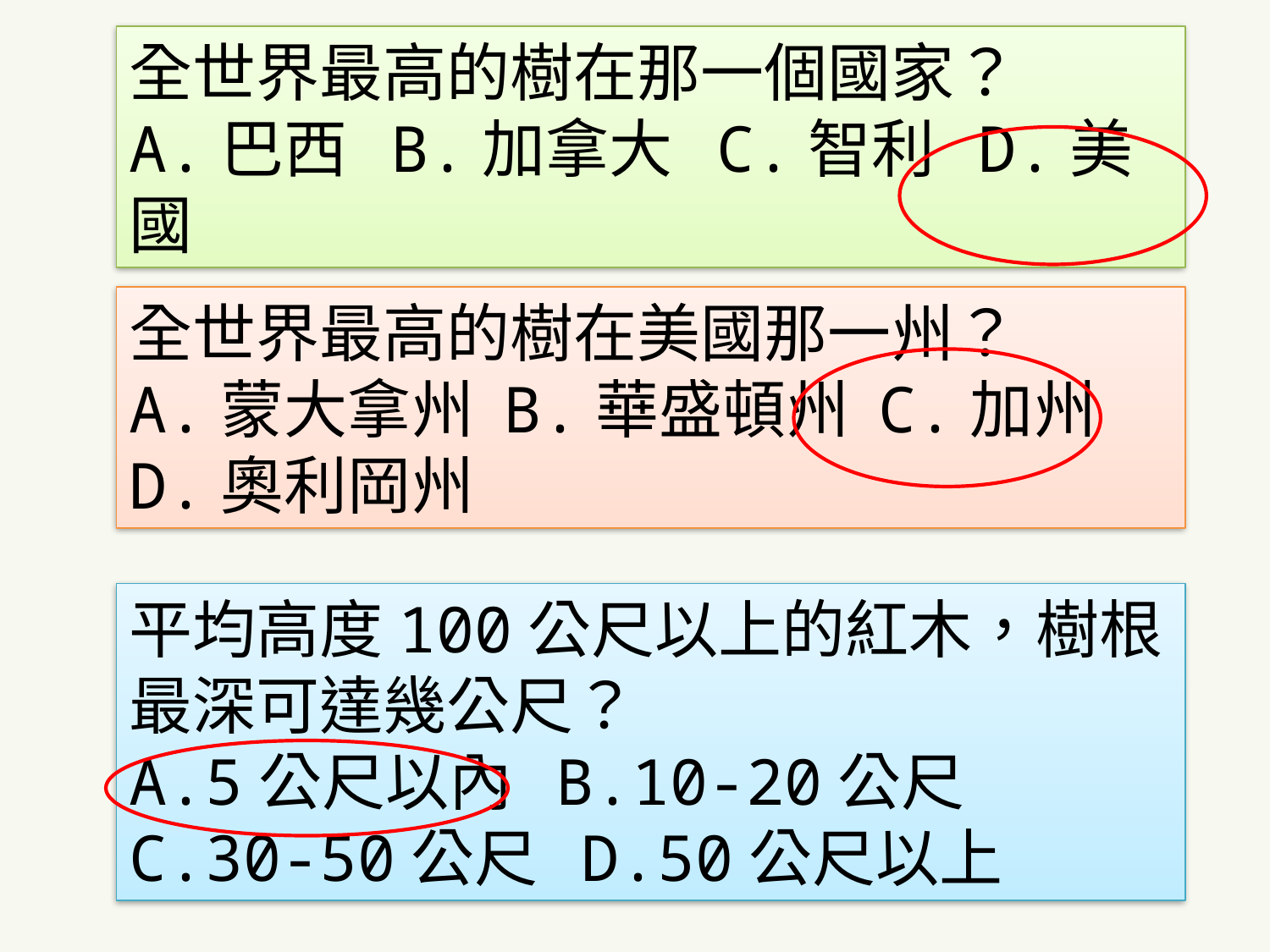

全世界最高的樹在那一個國家？
A.巴西  B.加拿大  C.智利  D.美國

全世界最高的樹在美國那一州？
A.蒙大拿州 B.華盛頓州 C.加州
D.奧利岡州

平均高度100公尺以上的紅木，樹根最深可達幾公尺？
A.5公尺以內  B.10-20公尺
C.30-50公尺  D.50公尺以上